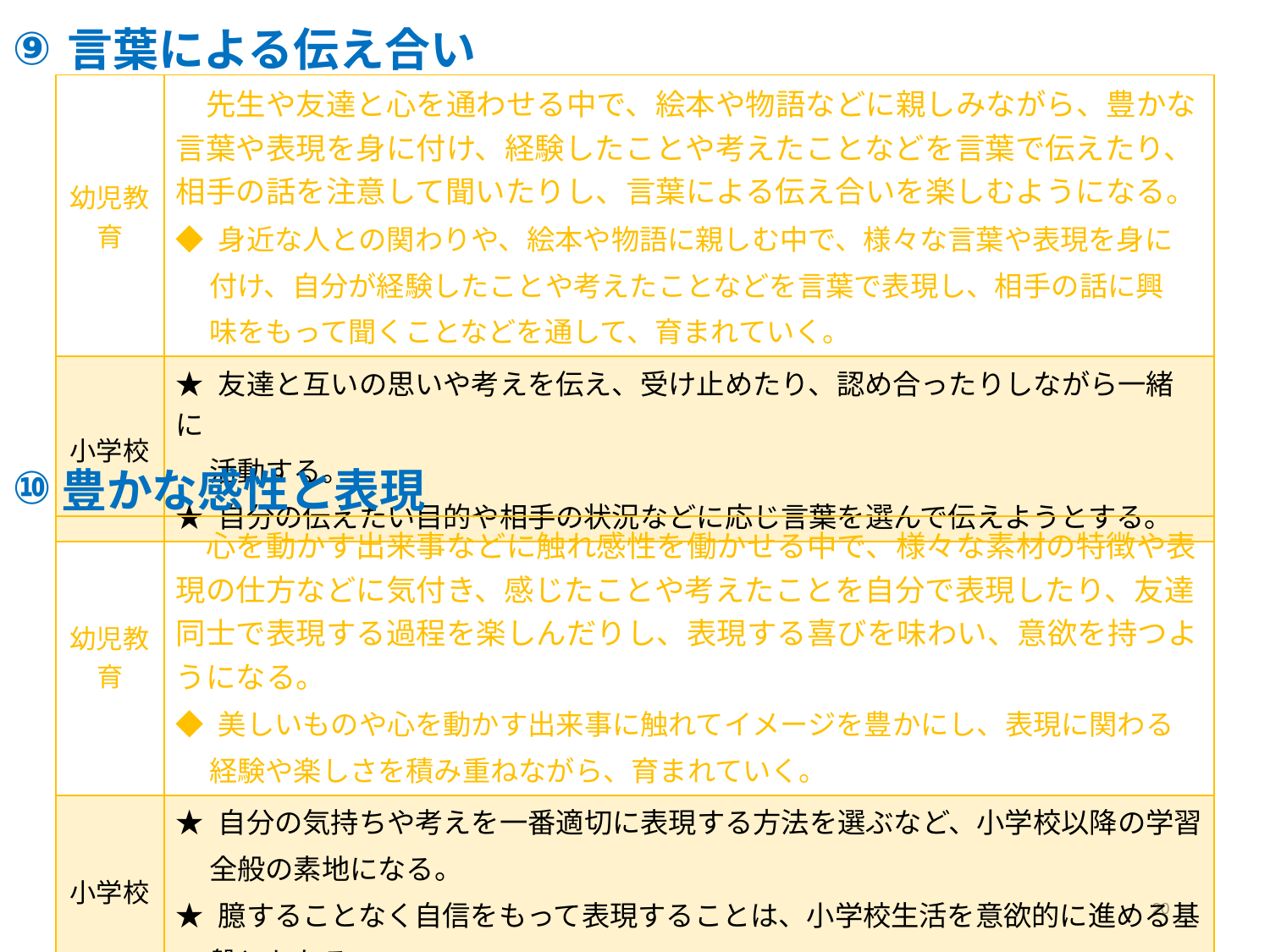

⑨
言葉による伝え合い
| 幼児教育 | 先生や友達と心を通わせる中で、絵本や物語などに親しみながら、豊かな言葉や表現を身に付け、経験したことや考えたことなどを言葉で伝えたり、相手の話を注意して聞いたりし、言葉による伝え合いを楽しむようになる。 ◆ 身近な人との関わりや、絵本や物語に親しむ中で、様々な言葉や表現を身に 付け、自分が経験したことや考えたことなどを言葉で表現し、相手の話に興 味をもって聞くことなどを通して、育まれていく。 |
| --- | --- |
| 小学校 | ★ 友達と互いの思いや考えを伝え、受け止めたり、認め合ったりしながら一緒に 活動する。 ★ 自分の伝えたい目的や相手の状況などに応じ言葉を選んで伝えようとする。 |
⑩
豊かな感性と表現
| 幼児教育 | 心を動かす出来事などに触れ感性を働かせる中で、様々な素材の特徴や表現の仕方などに気付き、感じたことや考えたことを自分で表現したり、友達同士で表現する過程を楽しんだりし、表現する喜びを味わい、意欲を持つようになる。　 ◆ 美しいものや心を動かす出来事に触れてイメージを豊かにし、表現に関わる 経験や楽しさを積み重ねながら、育まれていく。 |
| --- | --- |
| 小学校 | ★ 自分の気持ちや考えを一番適切に表現する方法を選ぶなど、小学校以降の学習 全般の素地になる。 ★ 臆することなく自信をもって表現することは、小学校生活を意欲的に進める基 盤ともなる。 |
20